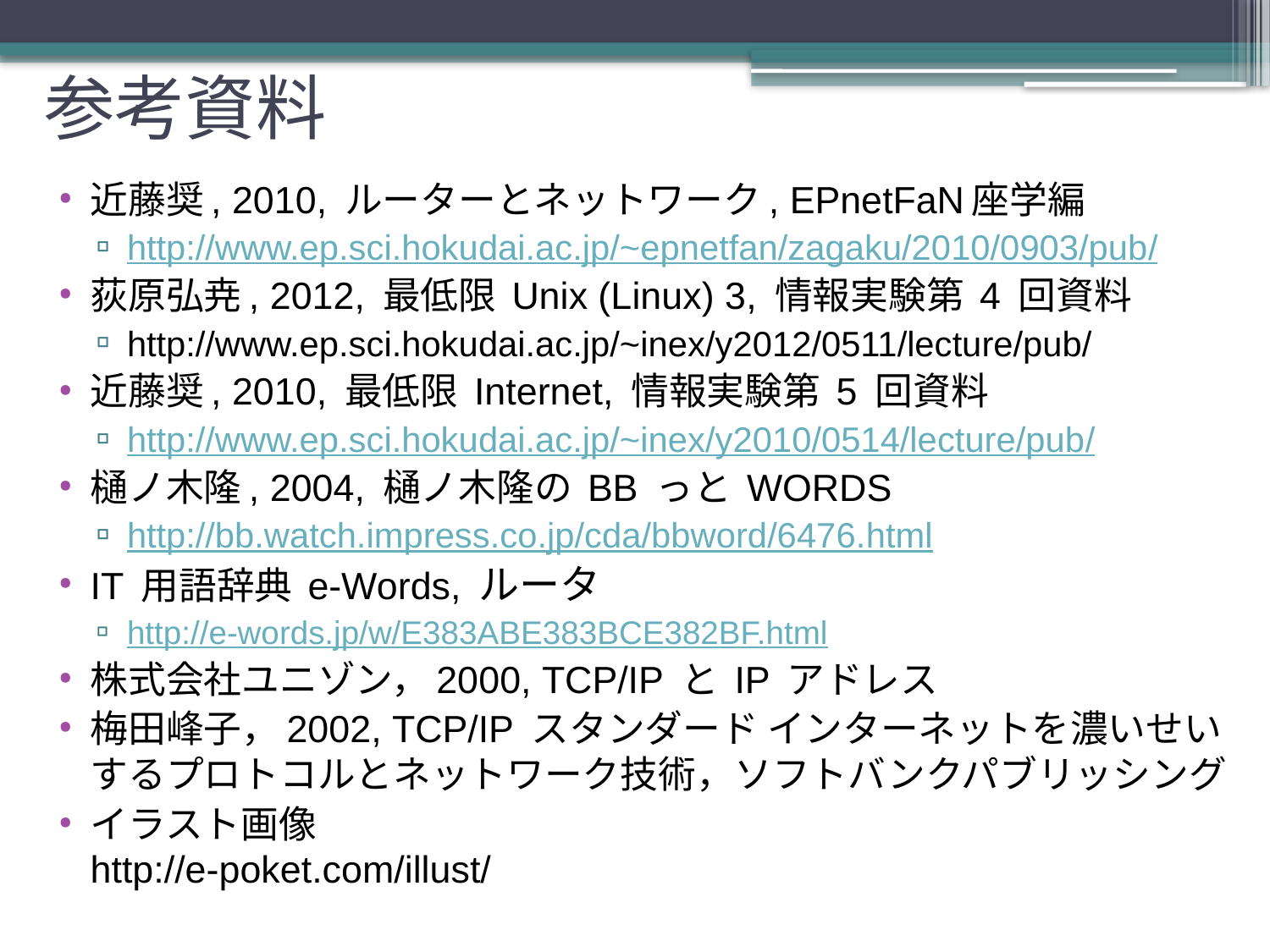

参考資料
近藤奨, 2010, ルーターとネットワーク, EPnetFaN座学編
http://www.ep.sci.hokudai.ac.jp/~epnetfan/zagaku/2010/0903/pub/
荻原弘尭, 2012, 最低限 Unix (Linux) 3, 情報実験第 4 回資料
http://www.ep.sci.hokudai.ac.jp/~inex/y2012/0511/lecture/pub/
近藤奨, 2010, 最低限 Internet, 情報実験第 5 回資料
http://www.ep.sci.hokudai.ac.jp/~inex/y2010/0514/lecture/pub/
樋ノ木隆, 2004, 樋ノ木隆の BB っと WORDS
http://bb.watch.impress.co.jp/cda/bbword/6476.html
IT 用語辞典 e-Words, ルータ
http://e-words.jp/w/E383ABE383BCE382BF.html
株式会社ユニゾン，2000, TCP/IP と IP アドレス
梅田峰子，2002, TCP/IP スタンダード インターネットを濃いせいするプロトコルとネットワーク技術，ソフトバンクパブリッシング
イラスト画像
http://e-poket.com/illust/